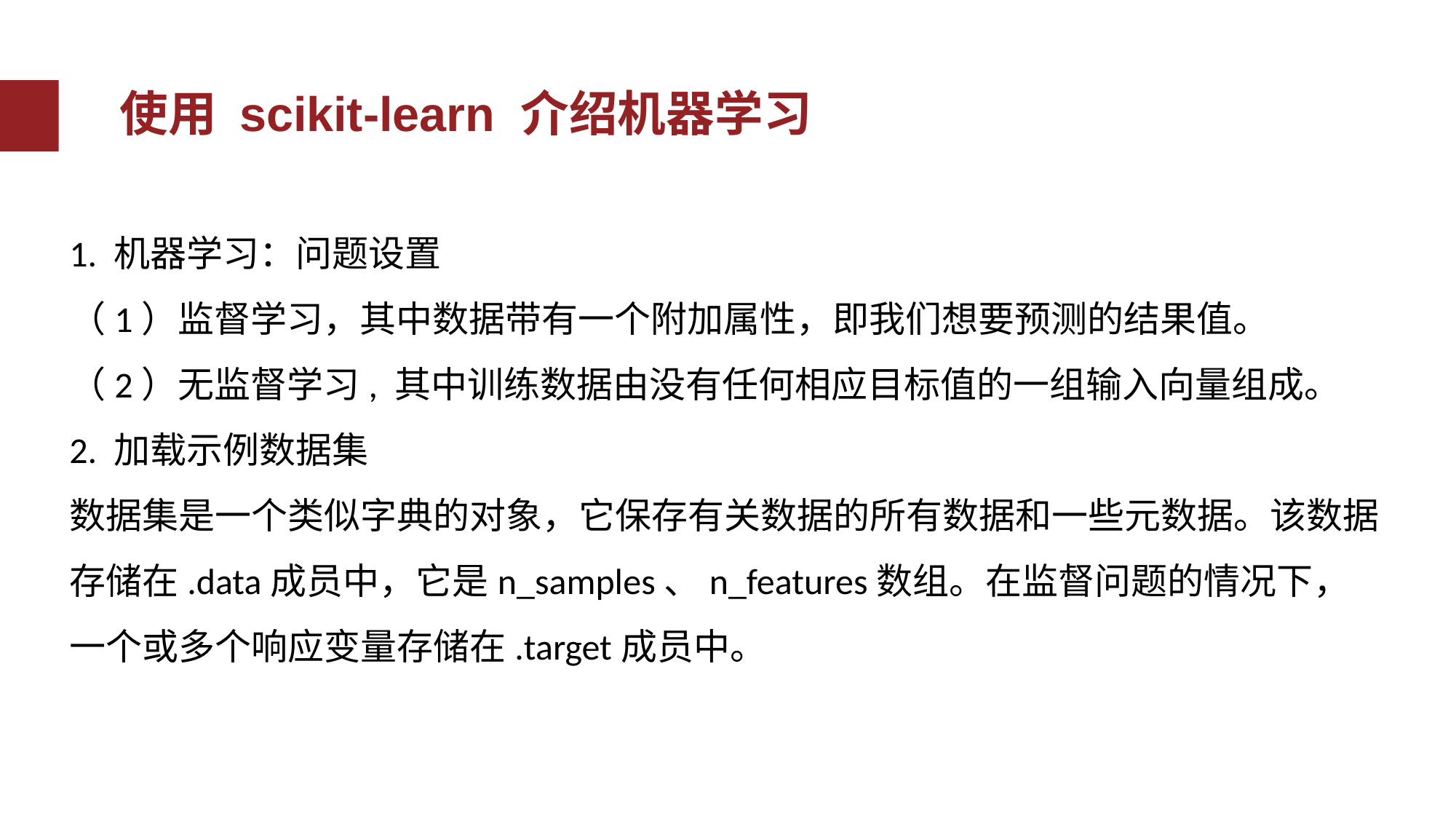

使用 scikit-learn 介绍机器学习

1. 机器学习：问题设置
（1）监督学习，其中数据带有一个附加属性，即我们想要预测的结果值。
（2）无监督学习, 其中训练数据由没有任何相应目标值的一组输入向量组成。
2. 加载示例数据集
数据集是一个类似字典的对象，它保存有关数据的所有数据和一些元数据。该数据存储在.data成员中，它是n_samples、n_features数组。在监督问题的情况下，一个或多个响应变量存储在.target成员中。